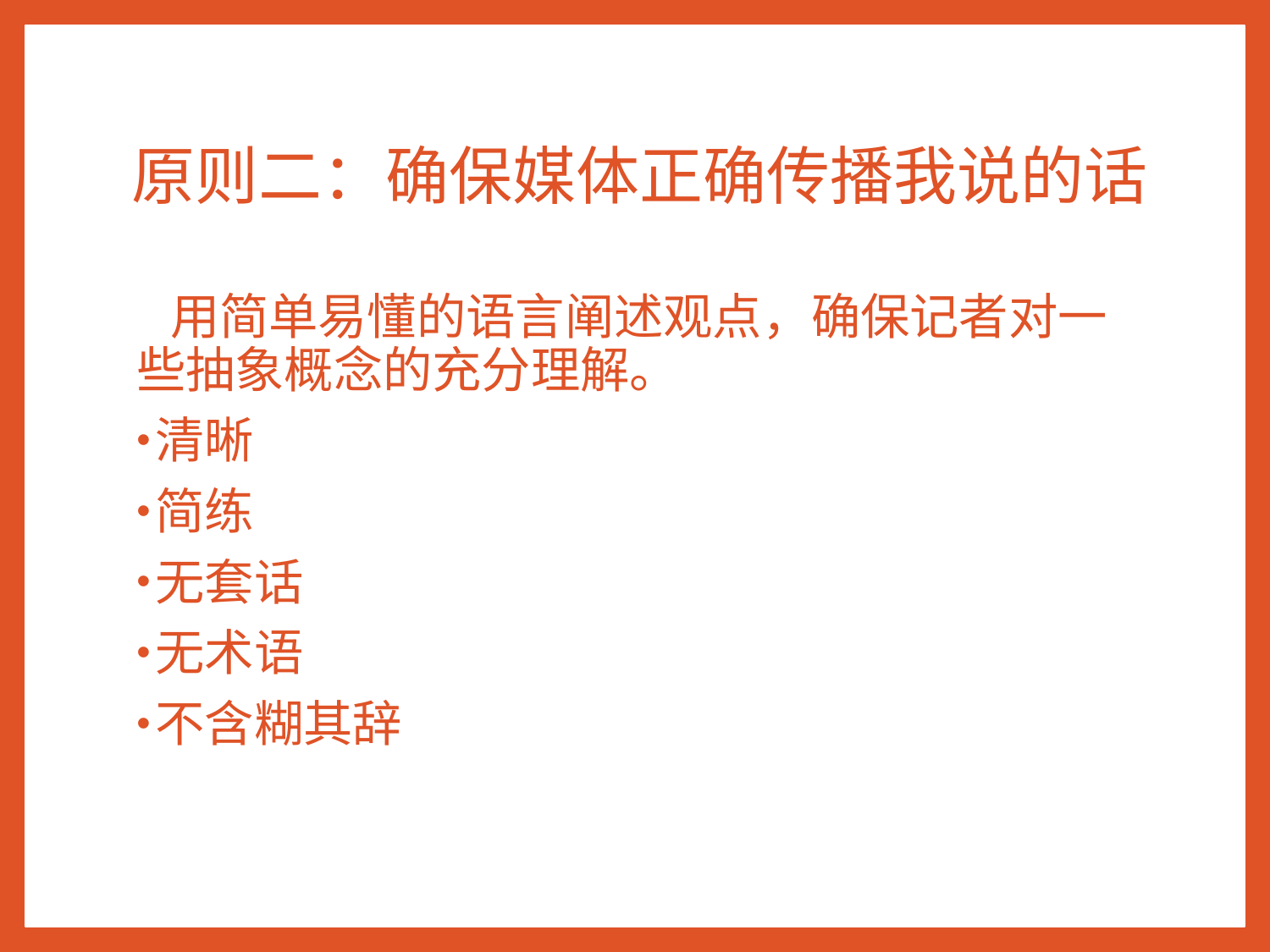

# 原则二：确保媒体正确传播我说的话
  用简单易懂的语言阐述观点，确保记者对一些抽象概念的充分理解。
清晰
简练
无套话
无术语
不含糊其辞